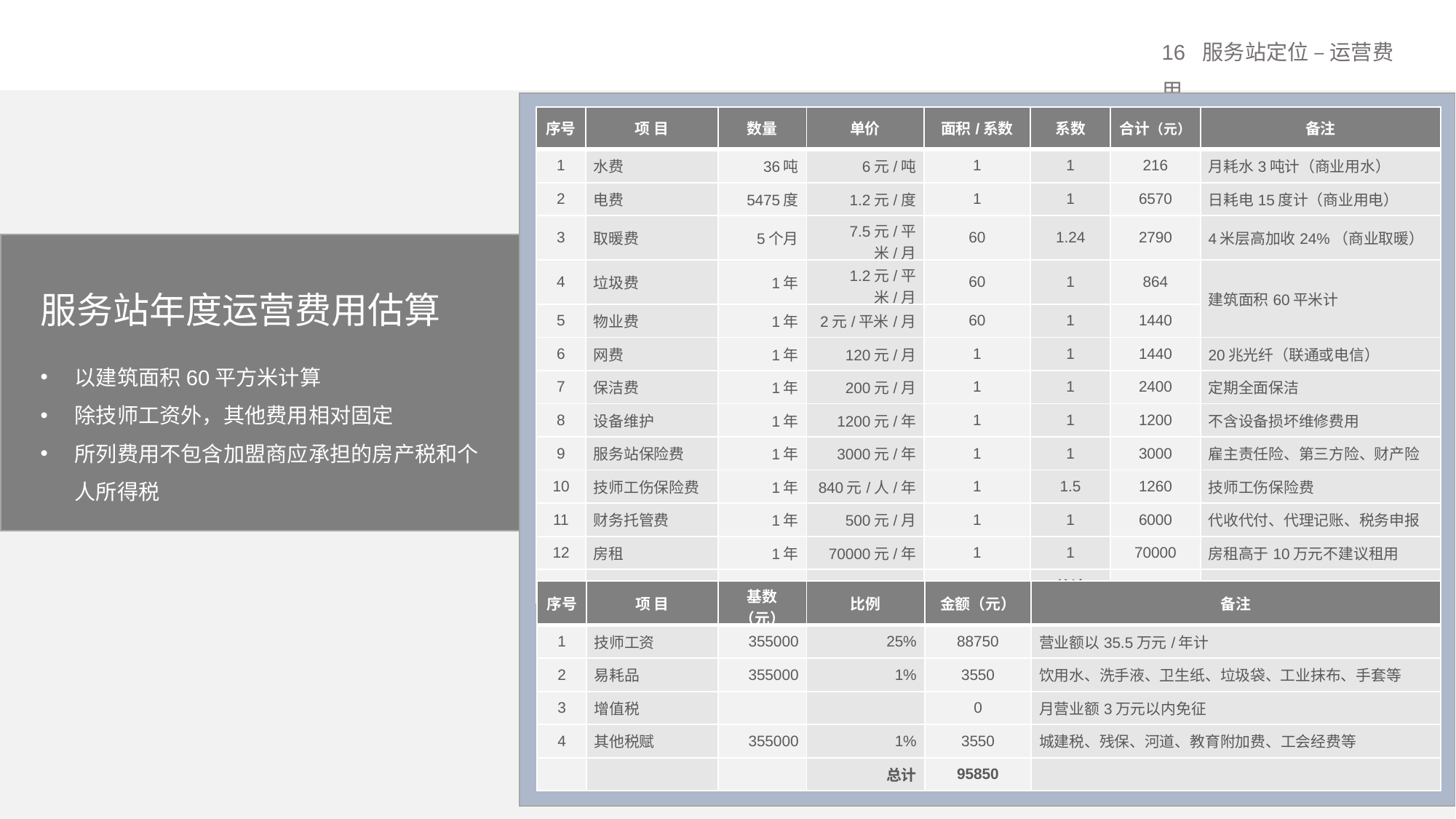

16  服务站定位 – 运营费用

| 序号 | 项 目 | 数量 | 单价 | 面积/系数 | 系数 | 合计（元） | 备注 |
| --- | --- | --- | --- | --- | --- | --- | --- |
| 1 | 水费 | 36吨 | 6元/吨 | 1 | 1 | 216 | 月耗水3吨计（商业用水） |
| 2 | 电费 | 5475度 | 1.2元/度 | 1 | 1 | 6570 | 日耗电15度计（商业用电） |
| 3 | 取暖费 | 5个月 | 7.5元/平米/月 | 60 | 1.24 | 2790 | 4米层高加收24%（商业取暖） |
| 4 | 垃圾费 | 1年 | 1.2元/平米/月 | 60 | 1 | 864 | 建筑面积60平米计 |
| 5 | 物业费 | 1年 | 2元/平米/月 | 60 | 1 | 1440 |  |
| 6 | 网费 | 1年 | 120元/月 | 1 | 1 | 1440 | 20兆光纤（联通或电信） |
| 7 | 保洁费 | 1年 | 200元/月 | 1 | 1 | 2400 | 定期全面保洁 |
| 8 | 设备维护 | 1年 | 1200元/年 | 1 | 1 | 1200 | 不含设备损坏维修费用 |
| 9 | 服务站保险费 | 1年 | 3000元/年 | 1 | 1 | 3000 | 雇主责任险、第三方险、财产险 |
| 10 | 技师工伤保险费 | 1年 | 840元/人/年 | 1 | 1.5 | 1260 | 技师工伤保险费 |
| 11 | 财务托管费 | 1年 | 500元/月 | 1 | 1 | 6000 | 代收代付、代理记账、税务申报 |
| 12 | 房租 | 1年 | 70000元/年 | 1 | 1 | 70000 | 房租高于10万元不建议租用 |
|  |  |  |  |  | 总计 | 97180 |  |

服务站年度运营费用估算
以建筑面积60平方米计算
除技师工资外，其他费用相对固定
所列费用不包含加盟商应承担的房产税和个人所得税
| 序号 | 项 目 | 基数（元） | 比例 | 金额（元） | 备注 |
| --- | --- | --- | --- | --- | --- |
| 1 | 技师工资 | 355000 | 25% | 88750 | 营业额以35.5万元/年计 |
| 2 | 易耗品 | 355000 | 1% | 3550 | 饮用水、洗手液、卫生纸、垃圾袋、工业抹布、手套等 |
| 3 | 增值税 |  |  | 0 | 月营业额3万元以内免征 |
| 4 | 其他税赋 | 355000 | 1% | 3550 | 城建税、残保、河道、教育附加费、工会经费等 |
|  |  |  | 总计 | 95850 |  |